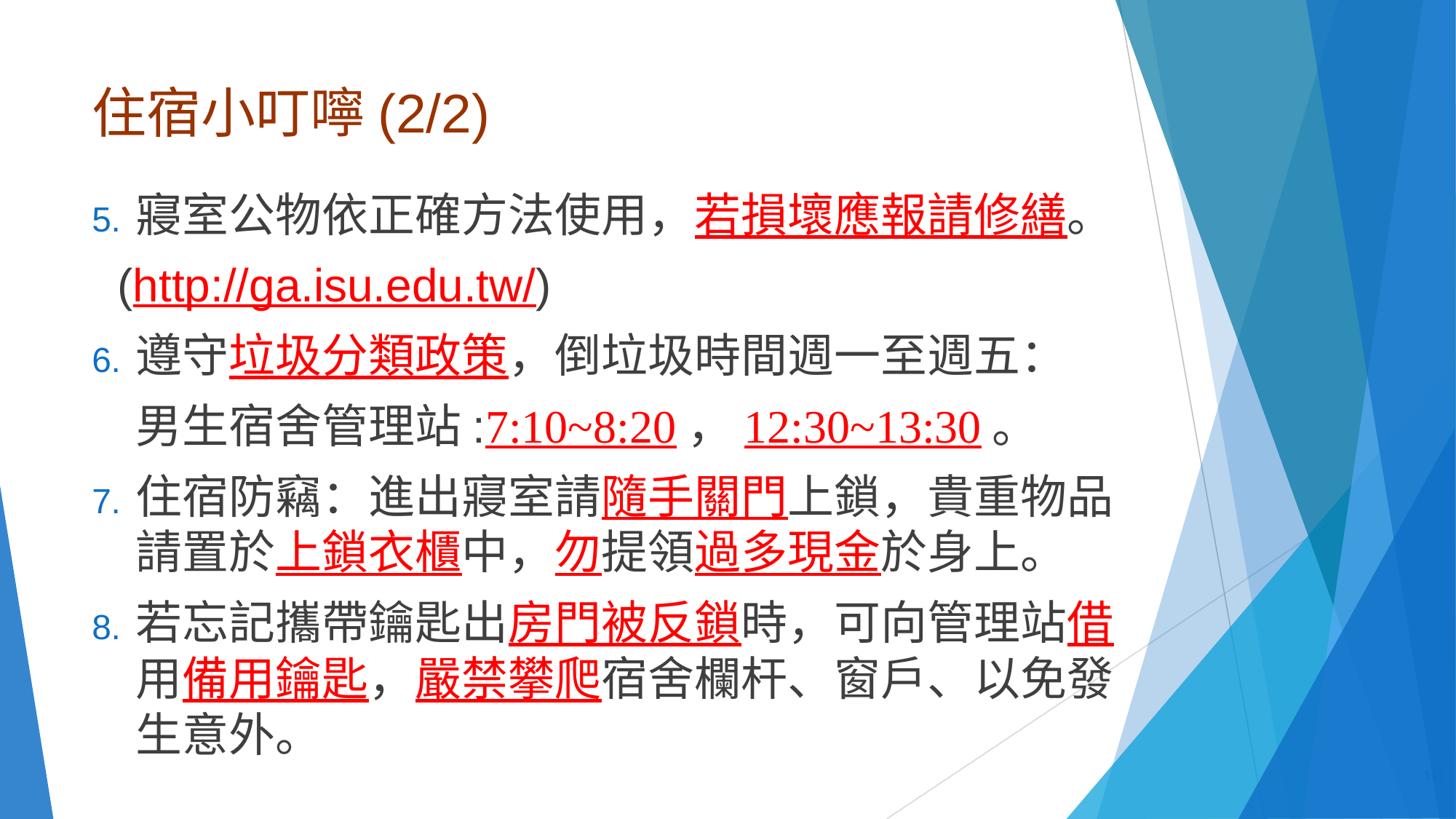

# 住宿小叮嚀(2/2)
寢室公物依正確方法使用，若損壞應報請修繕。
  (http://ga.isu.edu.tw/)
遵守垃圾分類政策，倒垃圾時間週一至週五：
男生宿舍管理站:7:10~8:20，12:30~13:30。
住宿防竊：進出寢室請隨手關門上鎖，貴重物品請置於上鎖衣櫃中，勿提領過多現金於身上。
若忘記攜帶鑰匙出房門被反鎖時，可向管理站借用備用鑰匙，嚴禁攀爬宿舍欄杆、窗戶、以免發生意外。

111